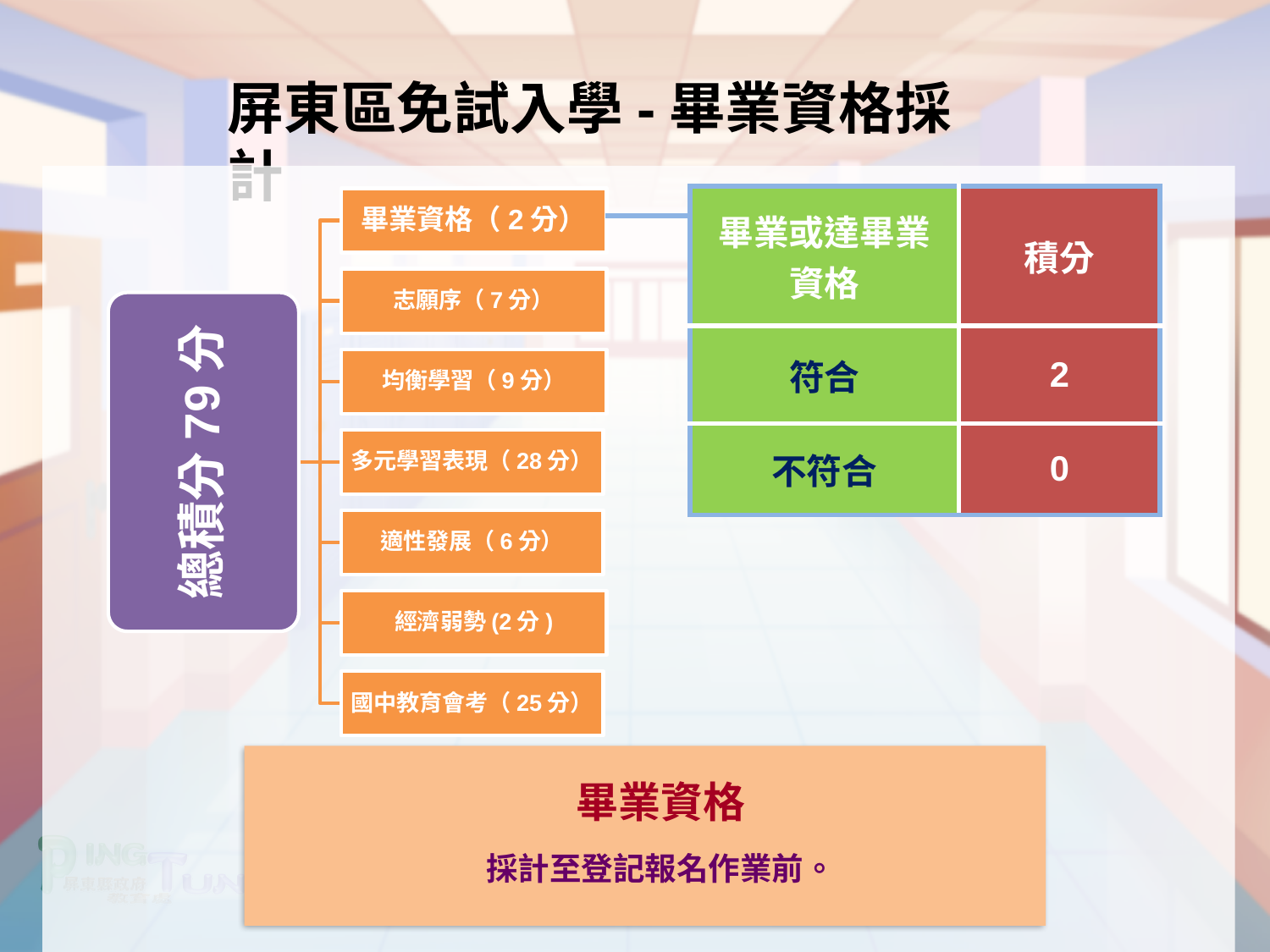

屏東區免試入學-畢業資格採計

| 畢業或達畢業資格 | 積分 |
| --- | --- |
| 符合 | 2 |
| 不符合 | 0 |

畢業資格（2分）

志願序（7分）

均衡學習（9分）

總積分79分

多元學習表現（28分）

適性發展（6分）

經濟弱勢(2分)

國中教育會考（25分）

畢業資格

採計至登記報名作業前。